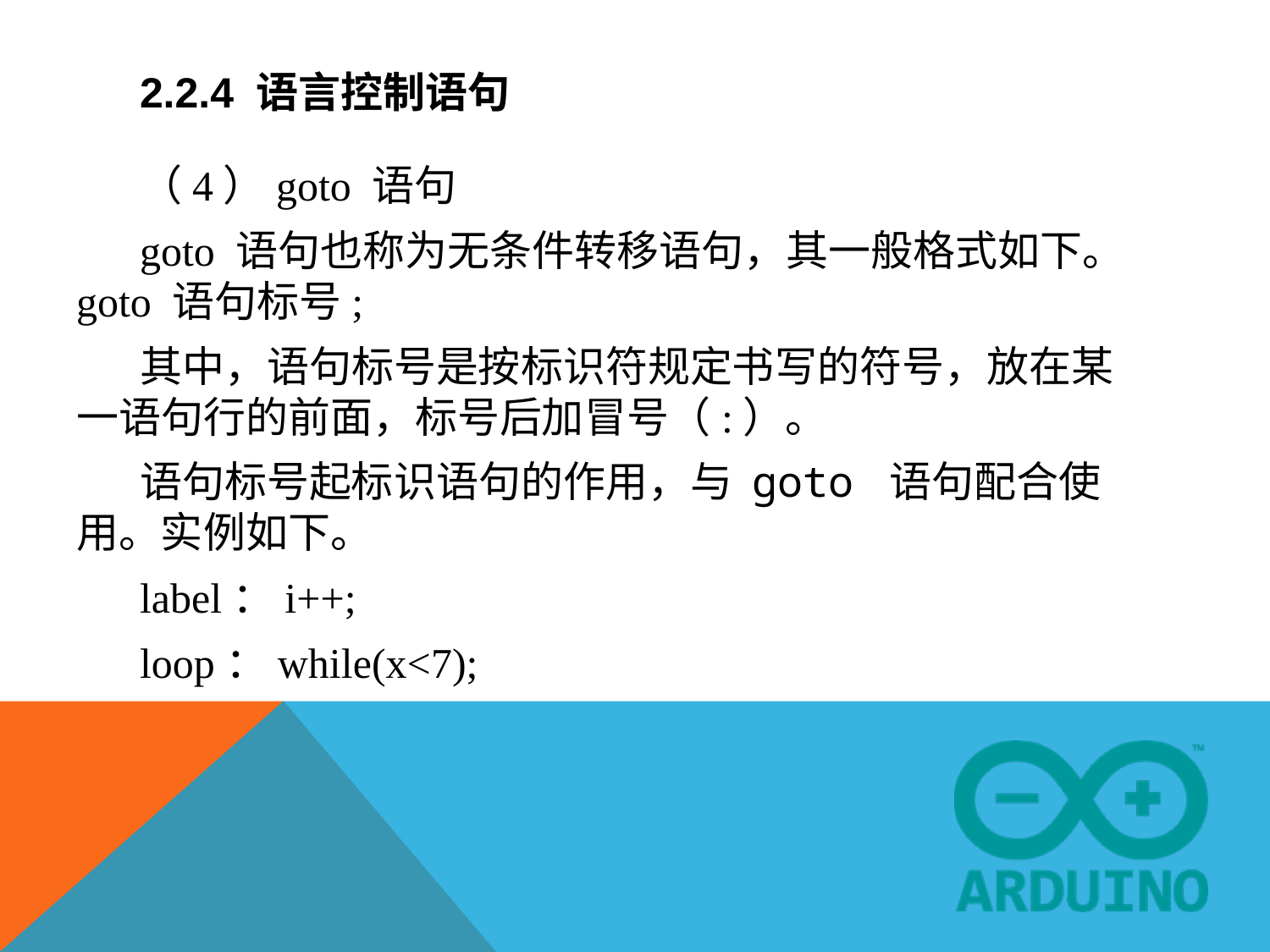

# 2.2.4 语言控制语句
（4）goto 语句
goto 语句也称为无条件转移语句，其一般格式如下。 goto 语句标号;
其中，语句标号是按标识符规定书写的符号，放在某一语句行的前面，标号后加冒号（:）。
语句标号起标识语句的作用，与 goto 语句配合使用。实例如下。
label：i++;
loop：while(x<7);